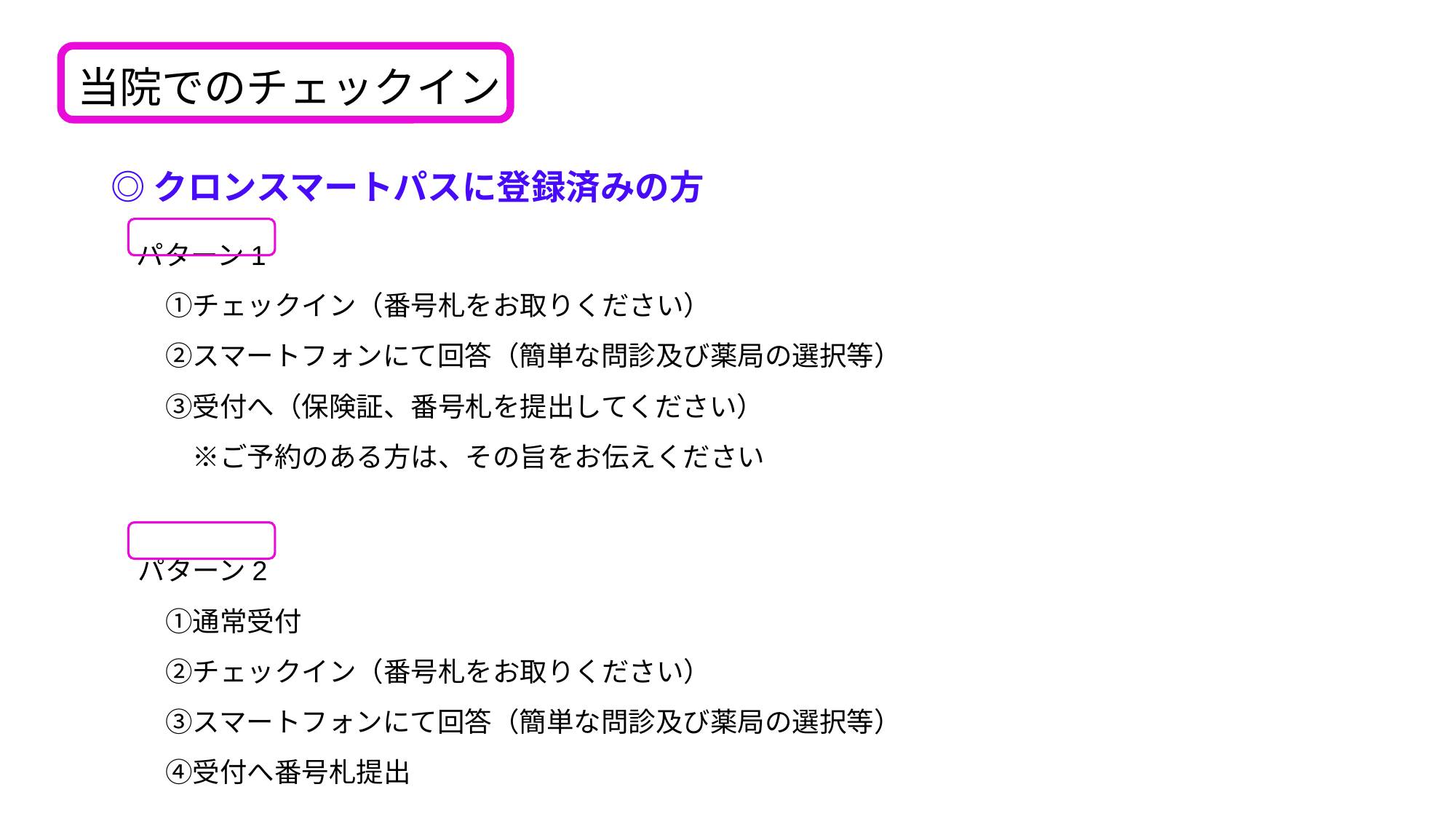

当院でのチェックイン
◎クロンスマートパスに登録済みの方
　パターン1
　　①チェックイン（番号札をお取りください）
　　②スマートフォンにて回答（簡単な問診及び薬局の選択等）
　　③受付へ（保険証、番号札を提出してください）
　　　※ご予約のある方は、その旨をお伝えください

　パターン2
　　①通常受付
　　②チェックイン（番号札をお取りください）
　　③スマートフォンにて回答（簡単な問診及び薬局の選択等）
　　④受付へ番号札提出